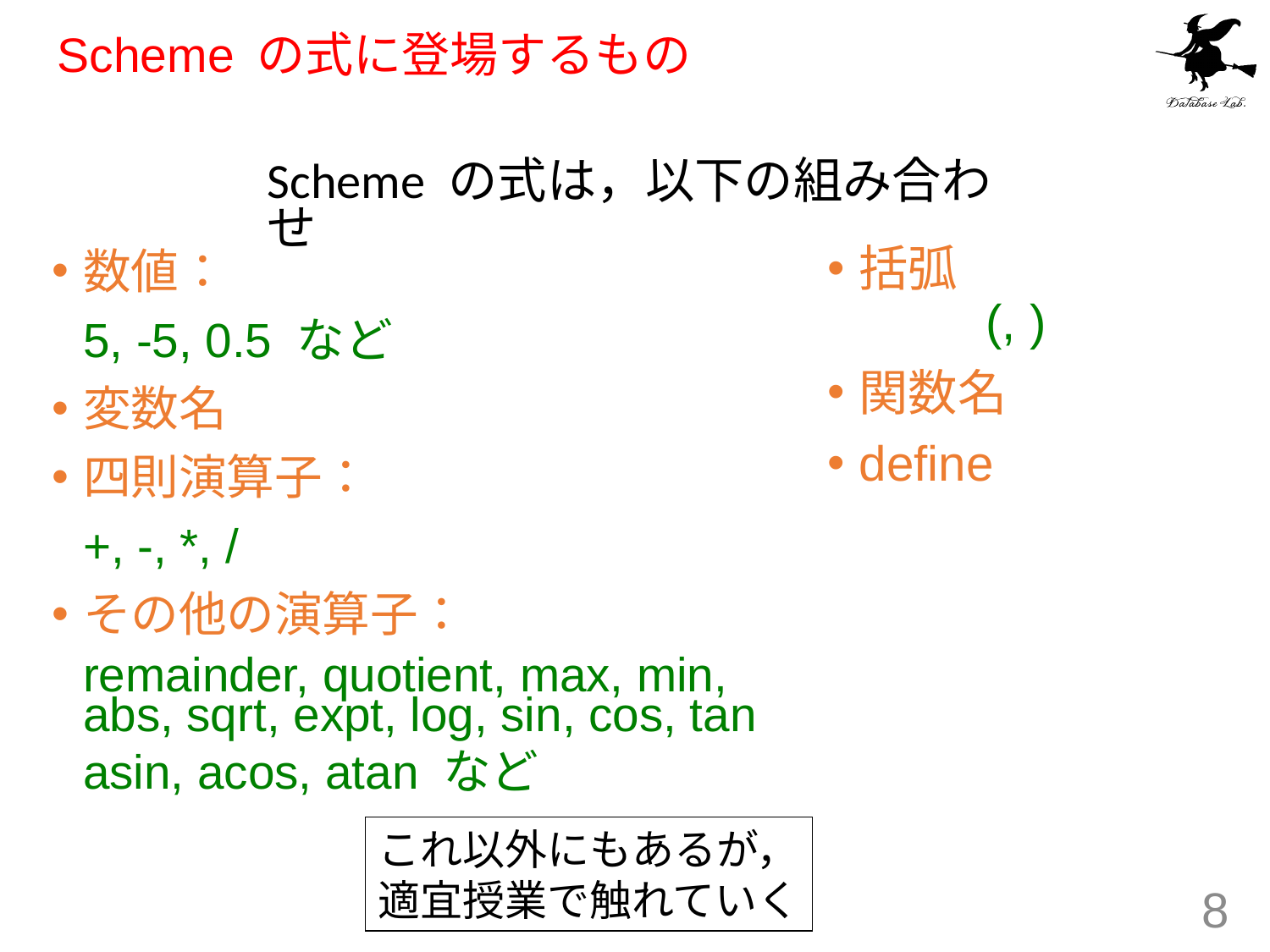

# Scheme の式に登場するもの
Scheme の式は，以下の組み合わせ
括弧
	(, )
関数名
define

数値：
		5, -5, 0.5 など
変数名
四則演算子：
		+, -, *, /
その他の演算子：
		remainder, quotient, max, min, 	abs, sqrt, expt, log, sin, cos, tan
		asin, acos, atan など
これ以外にもあるが，
適宜授業で触れていく
8